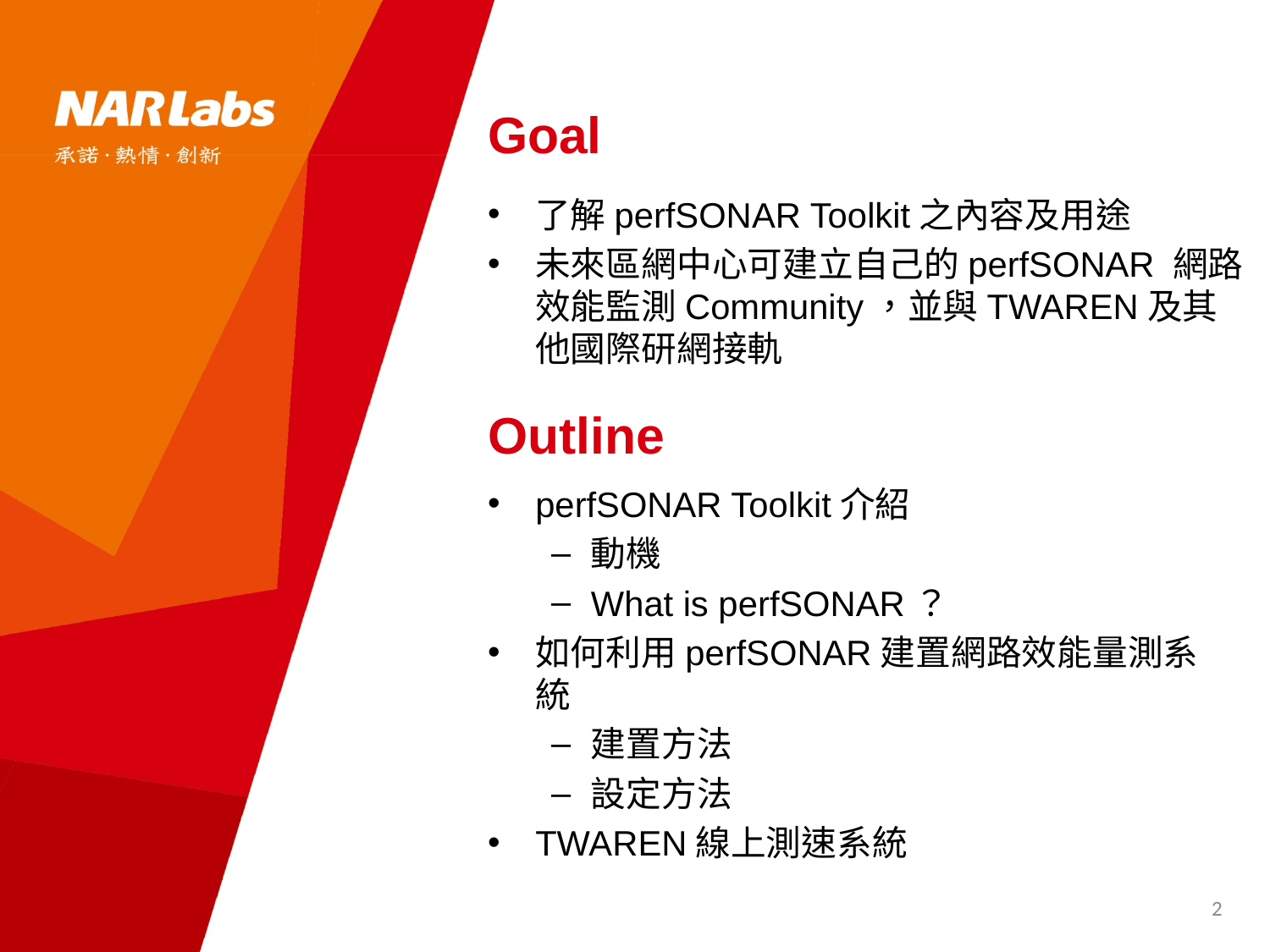

Goal
了解perfSONAR Toolkit之內容及用途
未來區網中心可建立自己的perfSONAR 網路效能監測Community，並與TWAREN及其他國際研網接軌

# Outline
perfSONAR Toolkit介紹
動機
What is perfSONAR？
如何利用perfSONAR建置網路效能量測系統
建置方法
設定方法
TWAREN線上測速系統

2